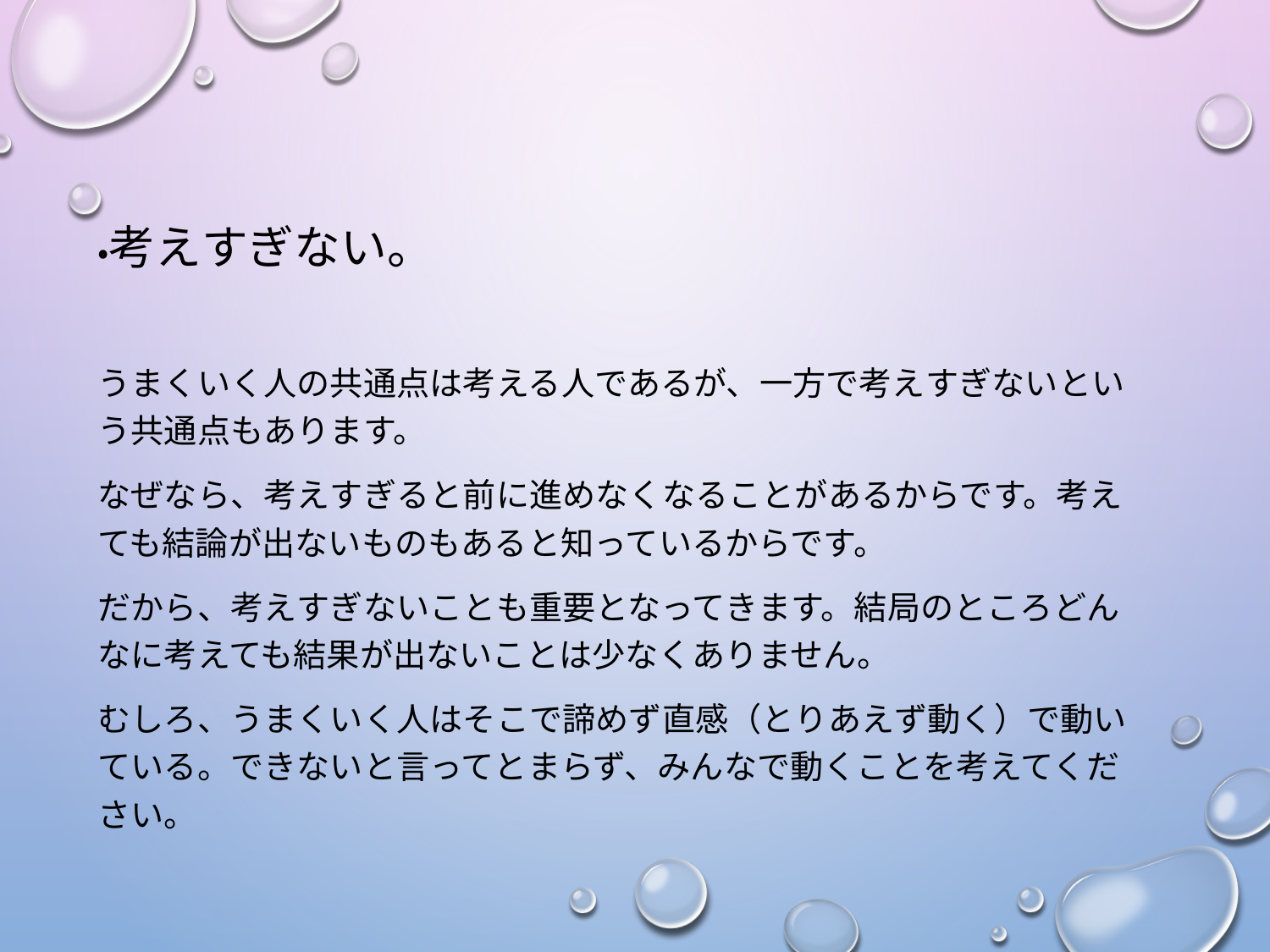

・考えすぎない。

うまくいく人の共通点は考える人であるが、一方で考えすぎないという共通点もあります。
なぜなら、考えすぎると前に進めなくなることがあるからです。考えても結論が出ないものもあると知っているからです。
だから、考えすぎないことも重要となってきます。結局のところどんなに考えても結果が出ないことは少なくありません。
むしろ、うまくいく人はそこで諦めず直感（とりあえず動く）で動いている。できないと言ってとまらず、みんなで動くことを考えてください。